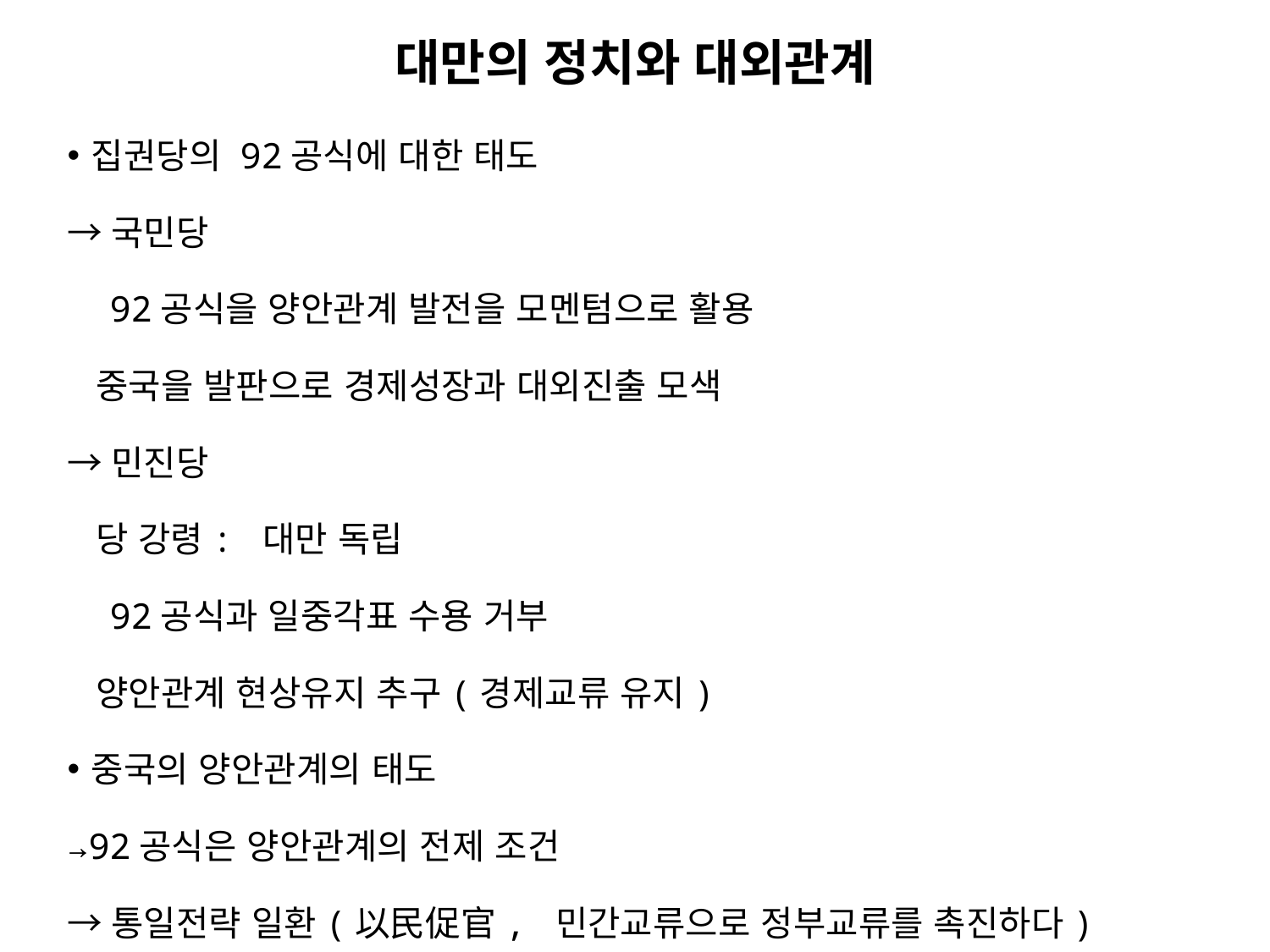

대만의 정치와 대외관계
집권당의 92공식에 대한 태도
→국민당
  92공식을 양안관계 발전을 모멘텀으로 활용
  중국을 발판으로 경제성장과 대외진출 모색
→민진당
  당 강령: 대만 독립
  92공식과 일중각표 수용 거부
  양안관계 현상유지 추구(경제교류 유지)
중국의 양안관계의 태도
→92공식은 양안관계의 전제 조건
→통일전략 일환(以民促官, 민간교류으로 정부교류를 촉진하다)